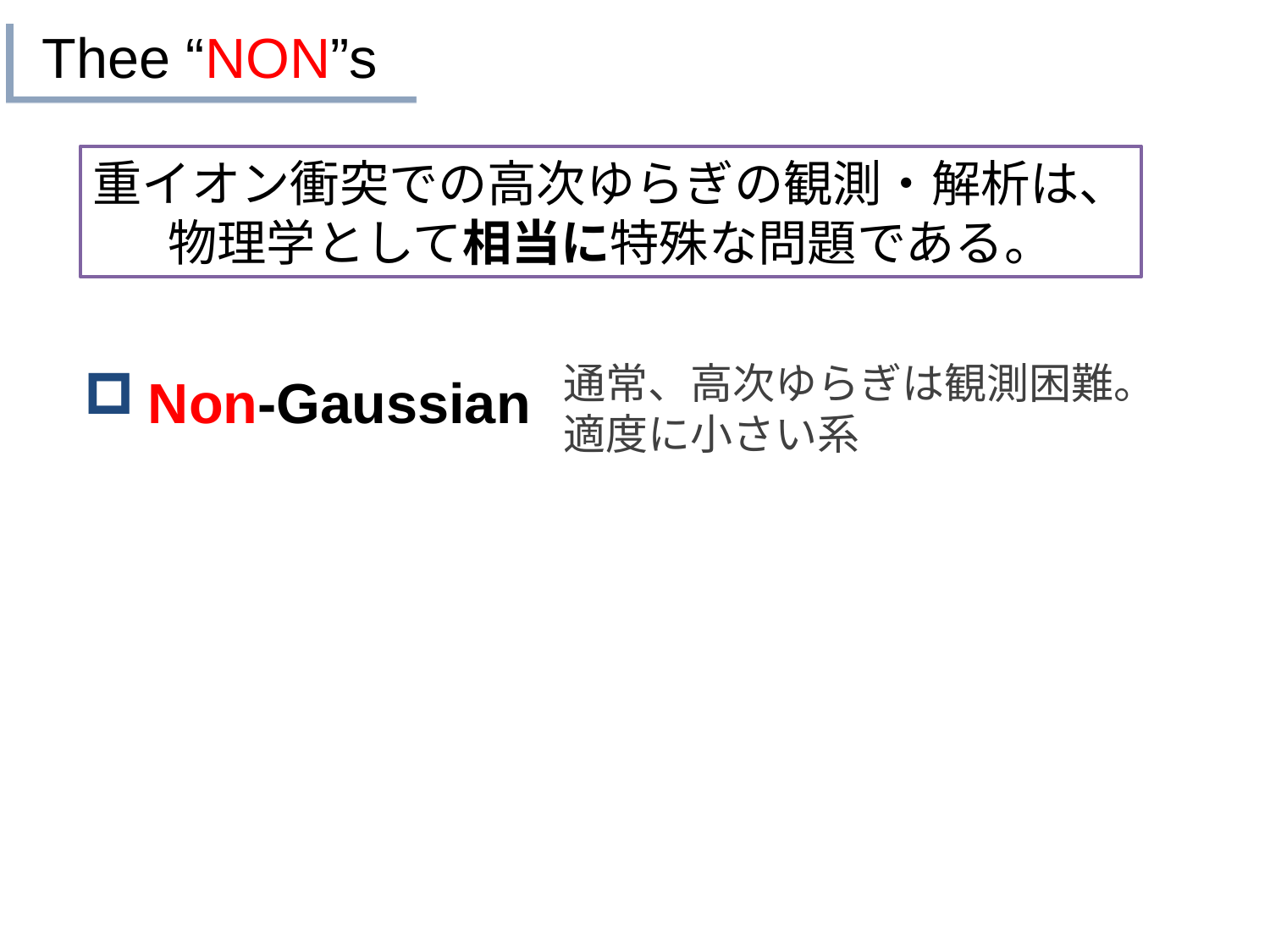

# Thee “NON”s
重イオン衝突での高次ゆらぎの観測・解析は、
物理学として相当に特殊な問題である。
通常、高次ゆらぎは観測困難。
適度に小さい系
Non-Gaussian